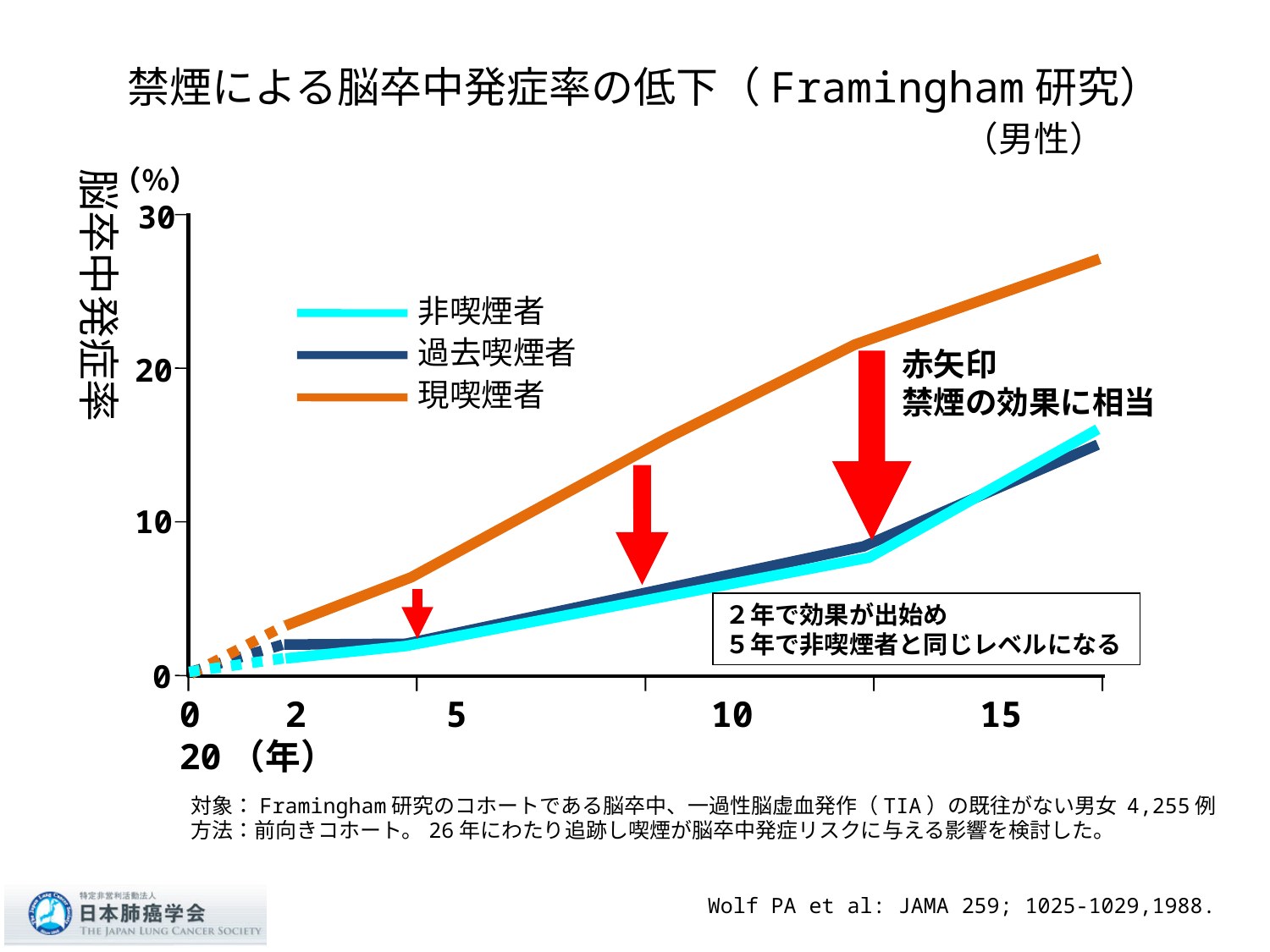

# 禁煙による脳卒中発症率の低下（Framingham研究）
（男性）
脳卒中発症率
（％）
  30
20
10
0

非喫煙者
過去喫煙者
現喫煙者

赤矢印
禁煙の効果に相当

２年で効果が出始め
５年で非喫煙者と同じレベルになる
0    2       5            10           15           20（年）
対象：Framingham研究のコホートである脳卒中、一過性脳虚血発作（TIA）の既往がない男女 4,255例
方法：前向きコホート。26年にわたり追跡し喫煙が脳卒中発症リスクに与える影響を検討した。
Wolf PA et al: JAMA 259; 1025-1029,1988.